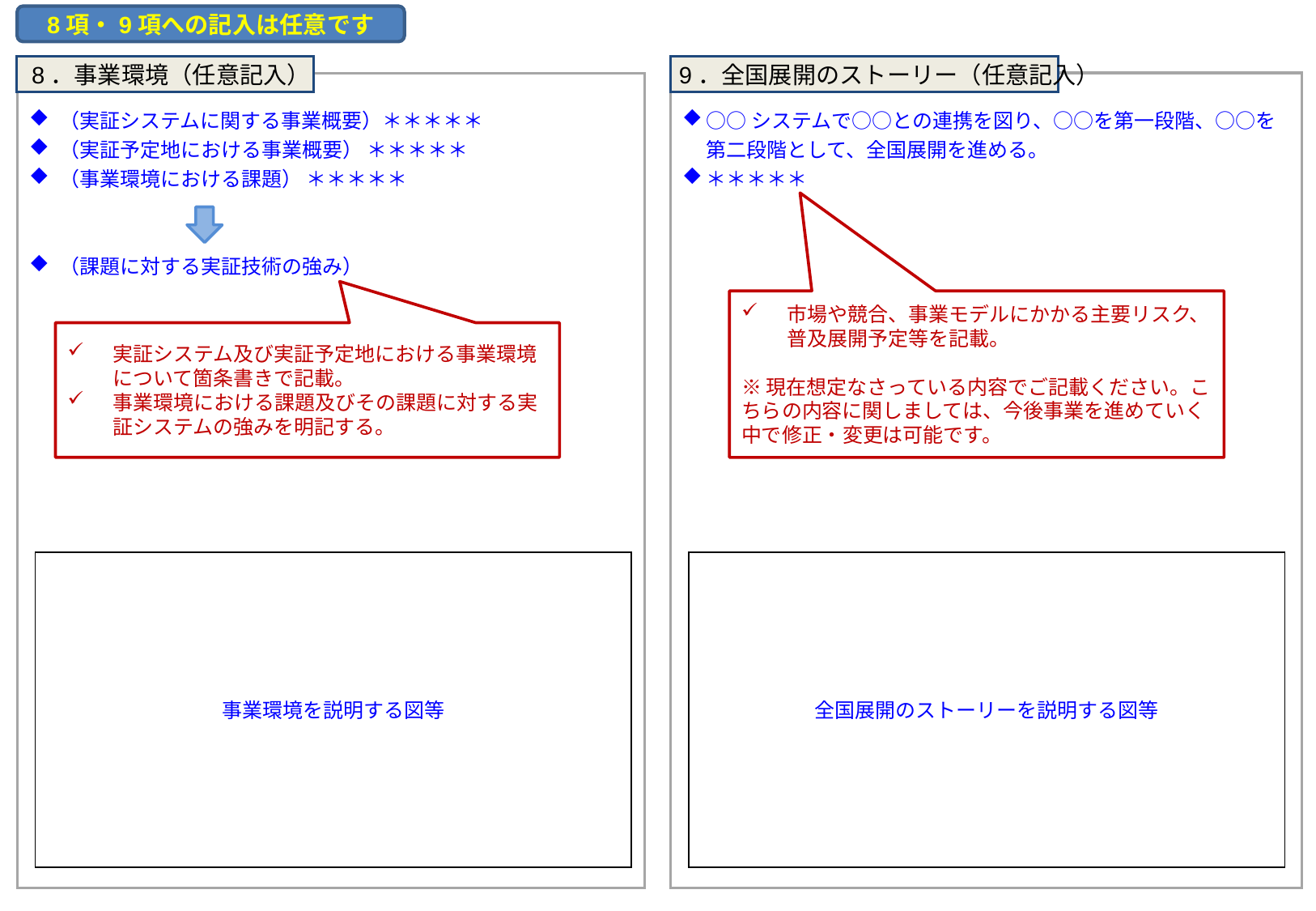

8項・9項への記入は任意です
 8．事業環境（任意記入）
9．全国展開のストーリー（任意記入）

○○システムで○○との連携を図り、○○を第一段階、○○を第二段階として、全国展開を進める。
＊＊＊＊＊

（実証システムに関する事業概要）＊＊＊＊＊
（実証予定地における事業概要） ＊＊＊＊＊
（事業環境における課題） ＊＊＊＊＊

（課題に対する実証技術の強み）

市場や競合、事業モデルにかかる主要リスク、普及展開予定等を記載。

※現在想定なさっている内容でご記載ください。こちらの内容に関しましては、今後事業を進めていく中で修正・変更は可能です。
実証システム及び実証予定地における事業環境について箇条書きで記載。
事業環境における課題及びその課題に対する実証システムの強みを明記する。
事業環境を説明する図等
全国展開のストーリーを説明する図等